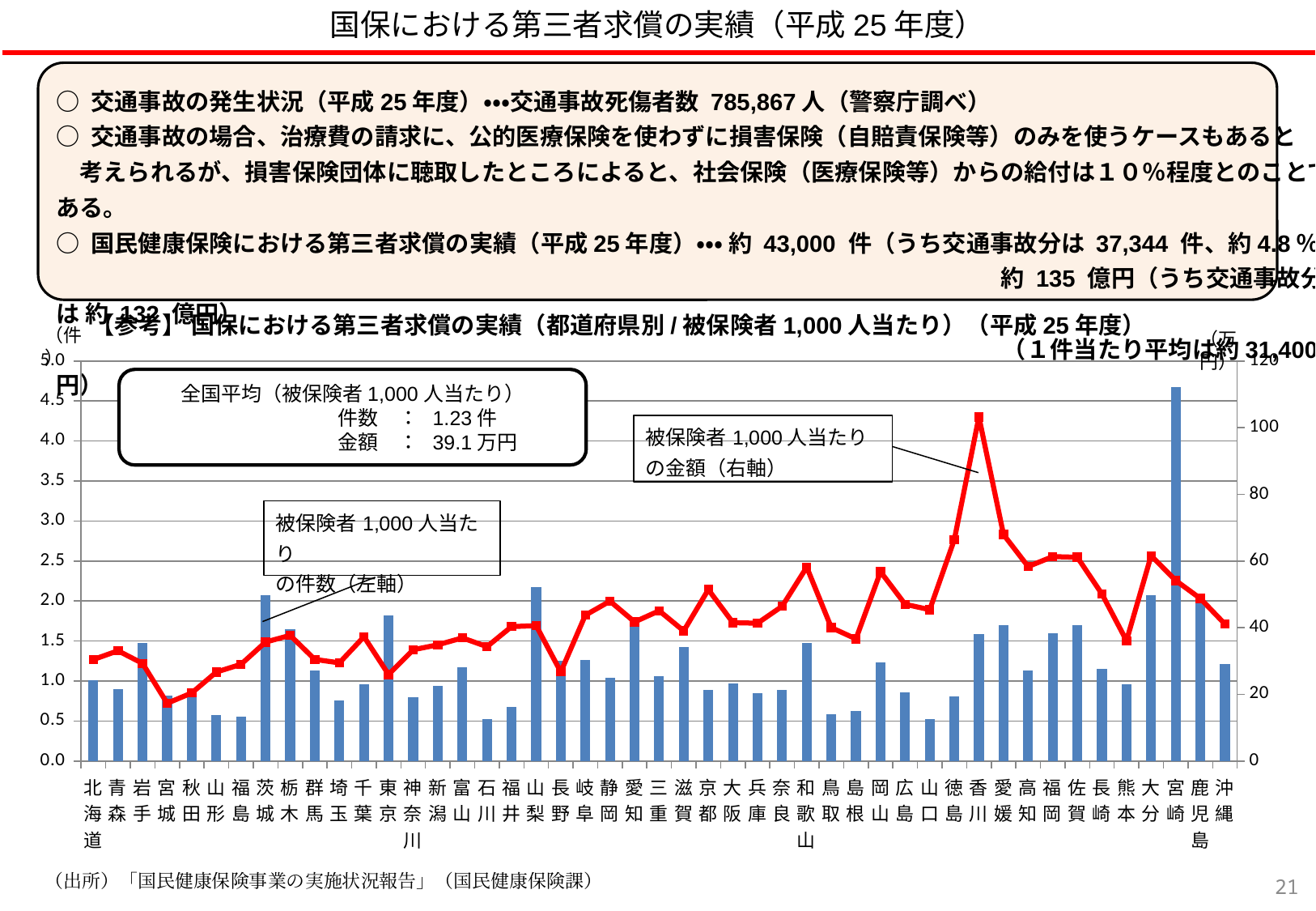

国保における第三者求償の実績（平成25年度）

○ 交通事故の発生状況（平成25年度）・・・交通事故死傷者数 785,867人（警察庁調べ）
○ 交通事故の場合、治療費の請求に、公的医療保険を使わずに損害保険（自賠責保険等）のみを使うケースもあると
　考えられるが、損害保険団体に聴取したところによると、社会保険（医療保険等）からの給付は１０％程度とのことである。
○ 国民健康保険における第三者求償の実績（平成25年度）・・・ 約 43,000 件（うち交通事故分は 37,344 件、約4.8％）
　　　　　　　　　　　　　　　　　　　　　　　　　　　　　　　　　　　　　　　    約 135 億円（うち交通事故分は 約 132 億円）
　　　　　　　　　　　　　　　　　　　　　　　　　　　　　　　　　　　　　　　　（１件当たり平均は約31,400円）
【参考】 国保における第三者求償の実績（都道府県別/被保険者1,000人当たり）（平成25年度）
（件）
（万円）

### Chart

| Category | 被保険者
千人当たりの件数 | 被保険者
千人当たりの金額
（万円） |
|---|---|---|
| 北海道 | 1.011032206524233 | 30.442850074220683 |
| 青森 | 0.8963173151994188 | 33.06821210641645 |
| 岩手 | 1.4766737562419088 | 29.275129461808767 |
| 宮城 | 0.8137869767565202 | 17.320237605908325 |
| 秋田 | 0.8750103524887383 | 20.42338978290381 |
| 山形 | 0.5748247655411713 | 26.679533451317564 |
| 福島 | 0.5520528186292734 | 28.994111436601287 |
| 茨城 | 2.0761183944981747 | 35.672999087935096 |
| 栃木 | 1.6507417956056354 | 37.68761182304878 |
| 群馬 | 1.1291664544173332 | 30.46966532525088 |
| 埼玉 | 0.7588228306273501 | 29.435246714394122 |
| 千葉 | 0.9610096712013733 | 37.284453307706414 |
| 東京 | 1.8197924399194356 | 25.943961895895296 |
| 神奈川 | 0.7963393510964739 | 33.37524372715287 |
| 新潟 | 0.940637446742045 | 34.85183224720369 |
| 富山 | 1.1714896415652747 | 36.93480762906938 |
| 石川 | 0.5242185424599309 | 34.299123350748246 |
| 福井 | 0.6710682974347874 | 40.31875744128152 |
| 山梨 | 2.1700659027394082 | 40.59704839006734 |
| 長野 | 1.2501453137435503 | 26.711974746706964 |
| 岐阜 | 1.2623270006302858 | 43.73936722128293 |
| 静岡 | 1.044024817078353 | 47.95444536302317 |
| 愛知 | 1.69944443270876 | 41.72210017110628 |
| 三重 | 1.059050133405806 | 45.055573170442365 |
| 滋賀 | 1.4220592758155526 | 39.01832233546592 |
| 京都 | 0.8904894220421791 | 51.4331597130511 |
| 大阪 | 0.9738144594931787 | 41.48760008261703 |
| 兵庫 | 0.8481746385277201 | 41.333840417097406 |
| 奈良 | 0.891788380740556 | 46.405641623161024 |
| 和歌山 | 1.478548194242662 | 58.154514714768766 |
| 鳥取 | 0.588500964867861 | 40.007801059301734 |
| 島根 | 0.6226999022361154 | 36.619735850701474 |
| 岡山 | 1.2339206710482573 | 56.77590807184445 |
| 広島 | 0.853860220459132 | 47.0103964038788 |
| 山口 | 0.5213318511694107 | 45.39476406285773 |
| 徳島 | 0.8070082293602336 | 66.41624634988054 |
| 香川 | 1.5893081428670144 | 103.22373475219392 |
| 愛媛 | 1.69878335243715 | 67.93000292982303 |
| 高知 | 1.1335779972510733 | 58.34478719434723 |
| 福岡 | 1.5993623885437191 | 61.33253784294094 |
| 佐賀 | 1.6994482488393177 | 61.124096171457474 |
| 長崎 | 1.1555049630287477 | 50.109417242783614 |
| 熊本 | 0.9606740922787267 | 36.0798709841701 |
| 大分 | 2.0683473904350422 | 61.58258123188144 |
| 宮崎 | 4.675777980957373 | 54.15801747013607 |
| 鹿児島 | 1.9851009309215149 | 48.75520332147606 |
| 沖縄 | 1.2166860970215605 | 41.08736742088997 |
全国平均（被保険者1,000人当たり）
件数　：  1.23件
金額　：  39.1万円
（出所）「国民健康保険事業の実施状況報告」（国民健康保険課）
21